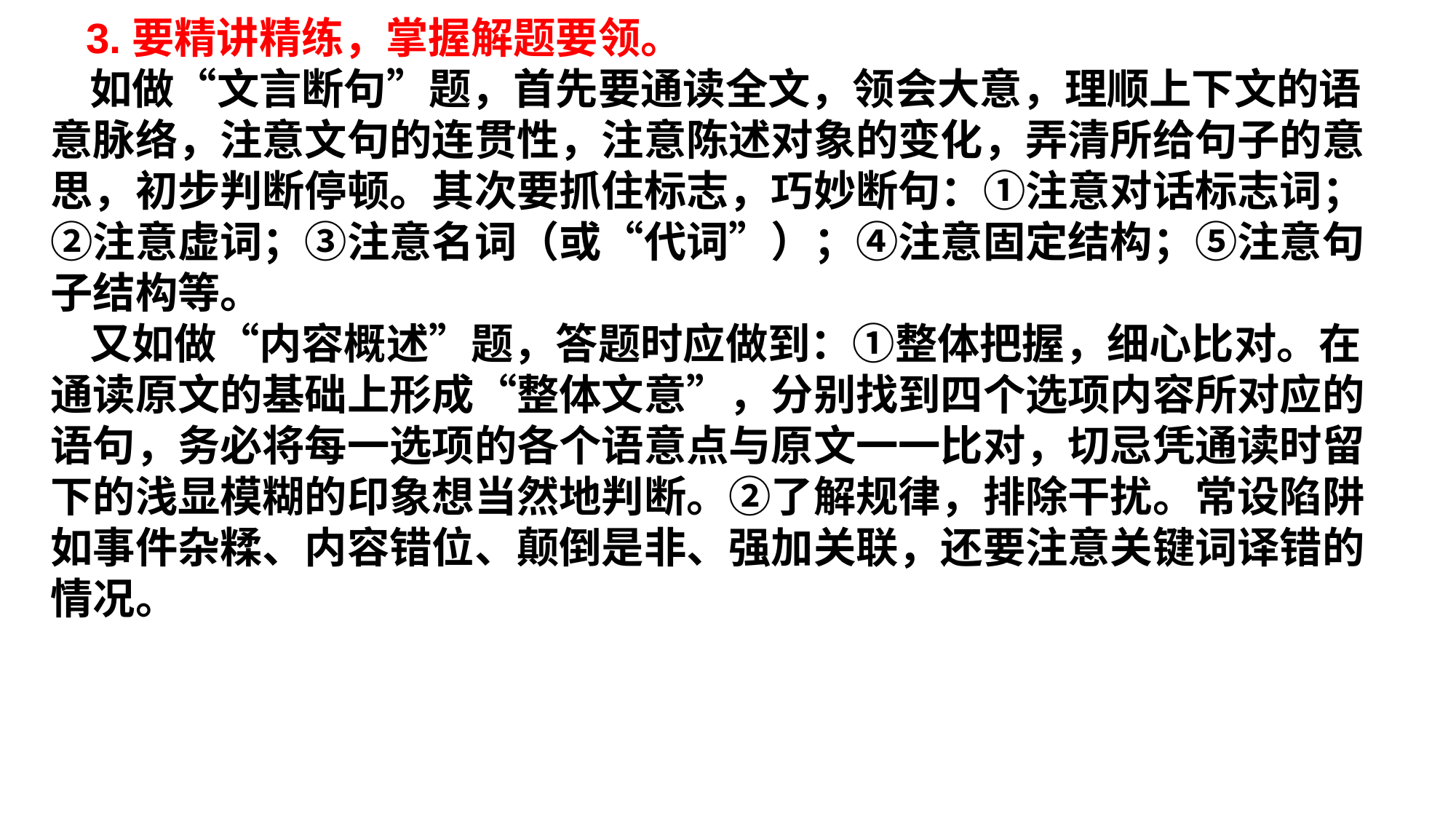

3.要精讲精练，掌握解题要领。
   如做“文言断句”题，首先要通读全文，领会大意，理顺上下文的语意脉络，注意文句的连贯性，注意陈述对象的变化，弄清所给句子的意思，初步判断停顿。其次要抓住标志，巧妙断句：①注意对话标志词；②注意虚词；③注意名词（或“代词”）；④注意固定结构；⑤注意句子结构等。
   又如做“内容概述”题，答题时应做到：①整体把握，细心比对。在通读原文的基础上形成“整体文意”，分别找到四个选项内容所对应的语句，务必将每一选项的各个语意点与原文一一比对，切忌凭通读时留下的浅显模糊的印象想当然地判断。②了解规律，排除干扰。常设陷阱如事件杂糅、内容错位、颠倒是非、强加关联，还要注意关键词译错的情况。